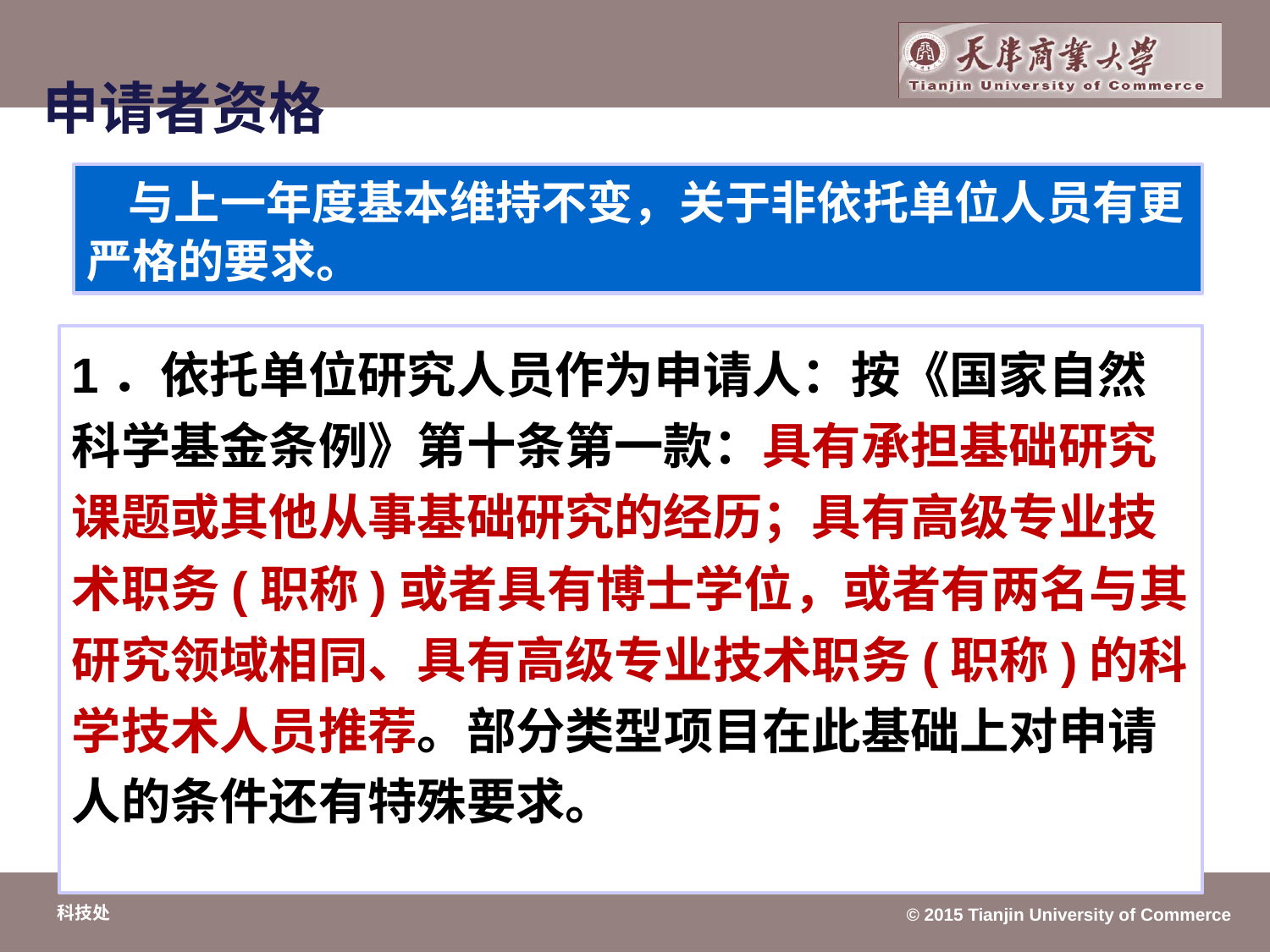

申请者资格
   与上一年度基本维持不变，关于非依托单位人员有更严格的要求。
1．依托单位研究人员作为申请人：按《国家自然科学基金条例》第十条第一款：具有承担基础研究课题或其他从事基础研究的经历；具有高级专业技术职务(职称)或者具有博士学位，或者有两名与其研究领域相同、具有高级专业技术职务(职称)的科学技术人员推荐。部分类型项目在此基础上对申请人的条件还有特殊要求。